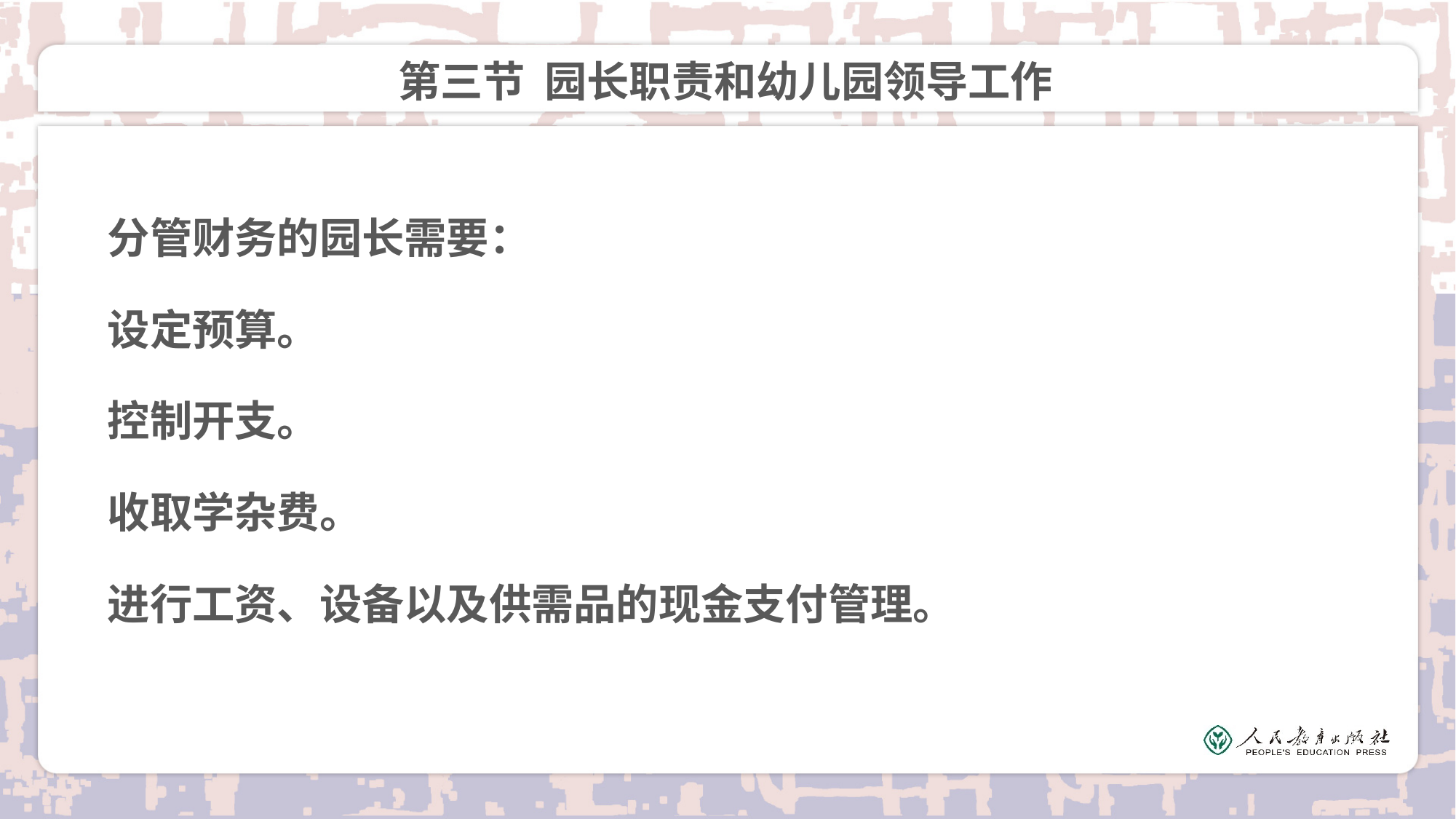

# 第三节  园长职责和幼儿园领导工作
分管财务的园长需要：
设定预算。
控制开支。
收取学杂费。
进行工资、设备以及供需品的现金支付管理。